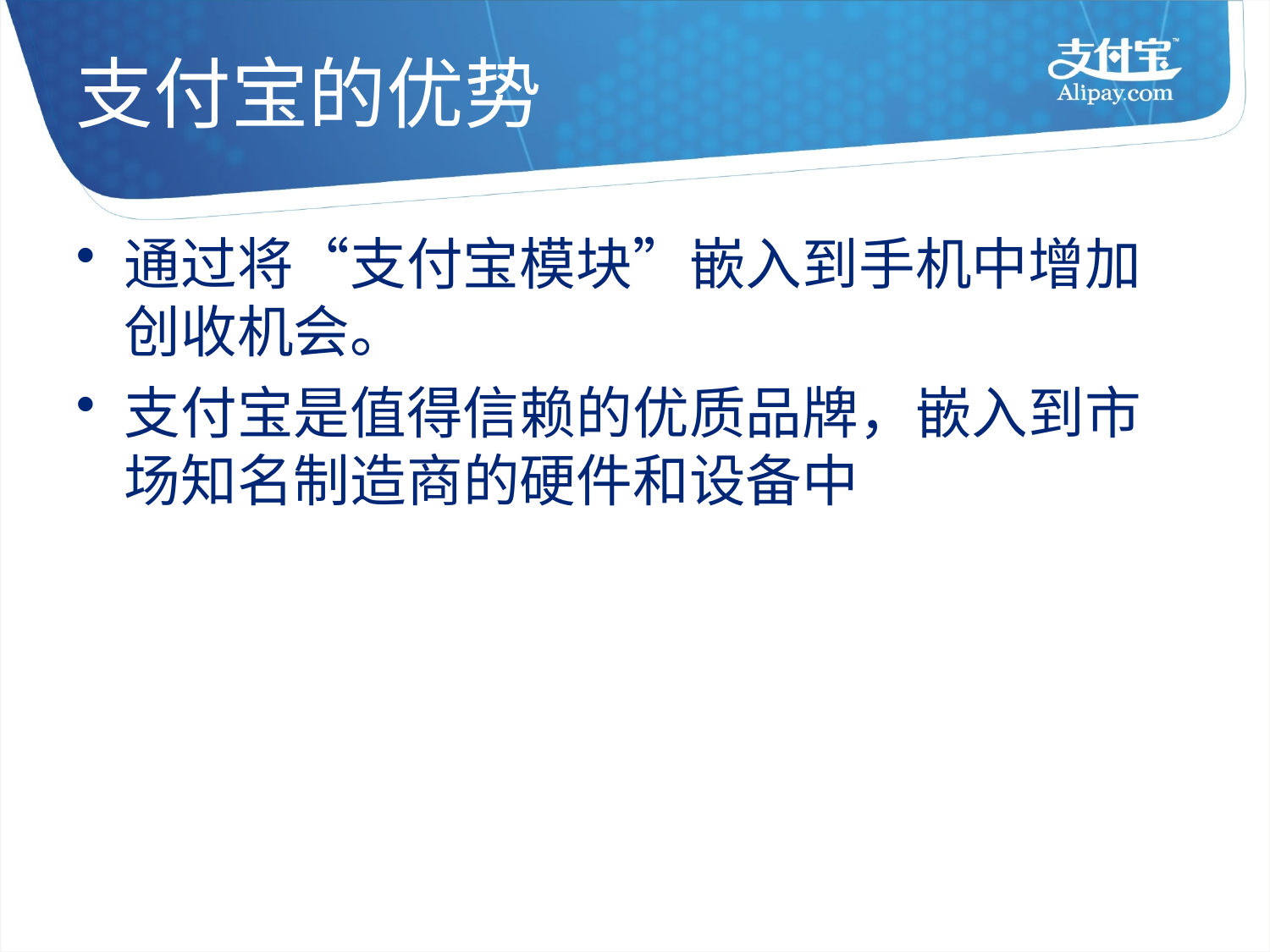

# 支付宝的优势
通过将“支付宝模块”嵌入到手机中增加创收机会。
支付宝是值得信赖的优质品牌，嵌入到市场知名制造商的硬件和设备中